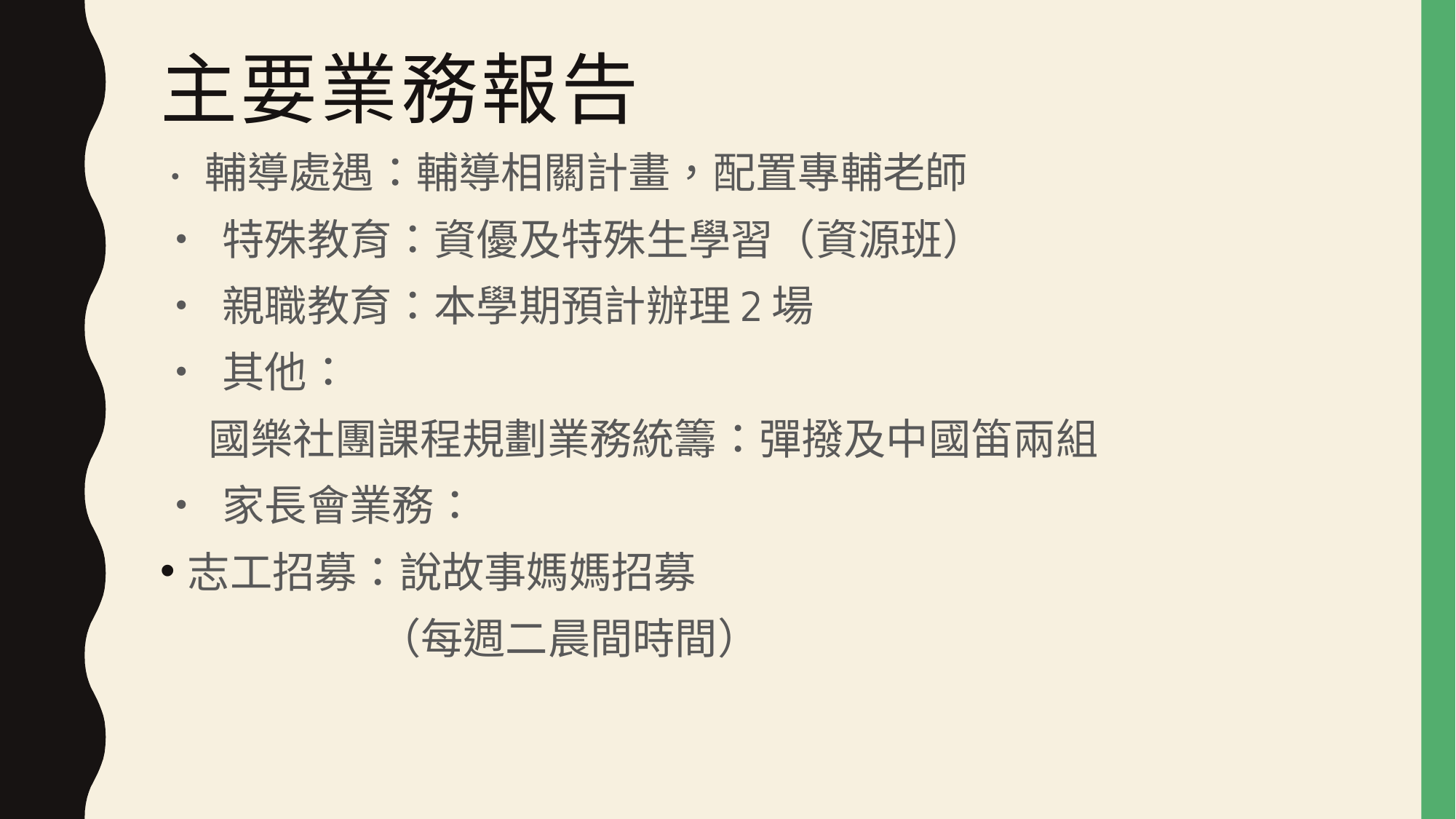

# 主要業務報告
• 輔導處遇：輔導相關計畫，配置專輔老師
• 特殊教育：資優及特殊生學習（資源班）
• 親職教育：本學期預計辦理2場
• 其他：
國樂社團課程規劃業務統籌：彈撥及中國笛兩組
• 家長會業務：
志工招募：說故事媽媽招募
                      （每週二晨間時間）